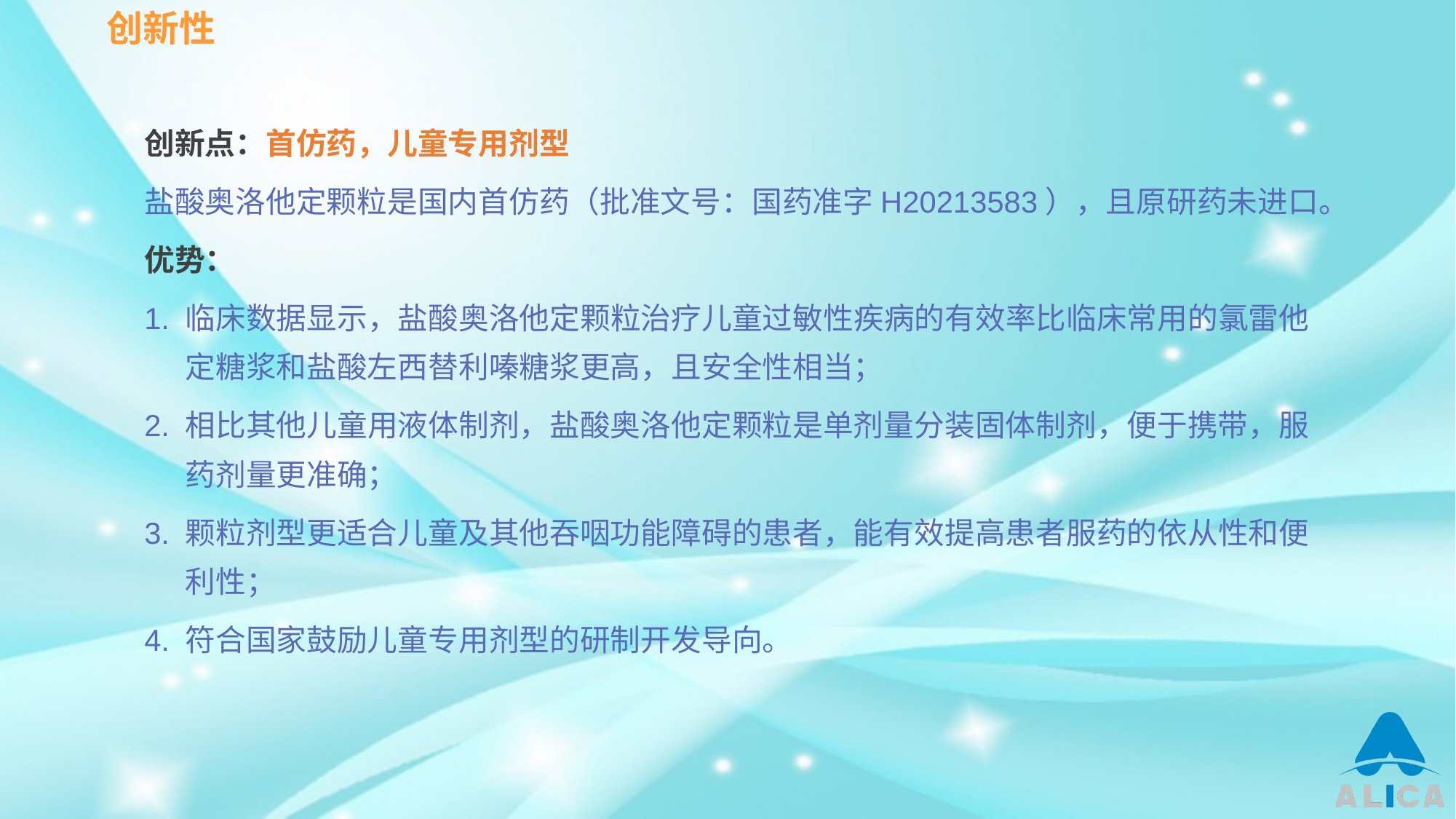

创新性
创新点：首仿药，儿童专用剂型
盐酸奥洛他定颗粒是国内首仿药（批准文号：国药准字H20213583），且原研药未进口。
优势：
临床数据显示，盐酸奥洛他定颗粒治疗儿童过敏性疾病的有效率比临床常用的氯雷他定糖浆和盐酸左西替利嗪糖浆更高，且安全性相当；
相比其他儿童用液体制剂，盐酸奥洛他定颗粒是单剂量分装固体制剂，便于携带，服药剂量更准确；
颗粒剂型更适合儿童及其他吞咽功能障碍的患者，能有效提高患者服药的依从性和便利性；
符合国家鼓励儿童专用剂型的研制开发导向。